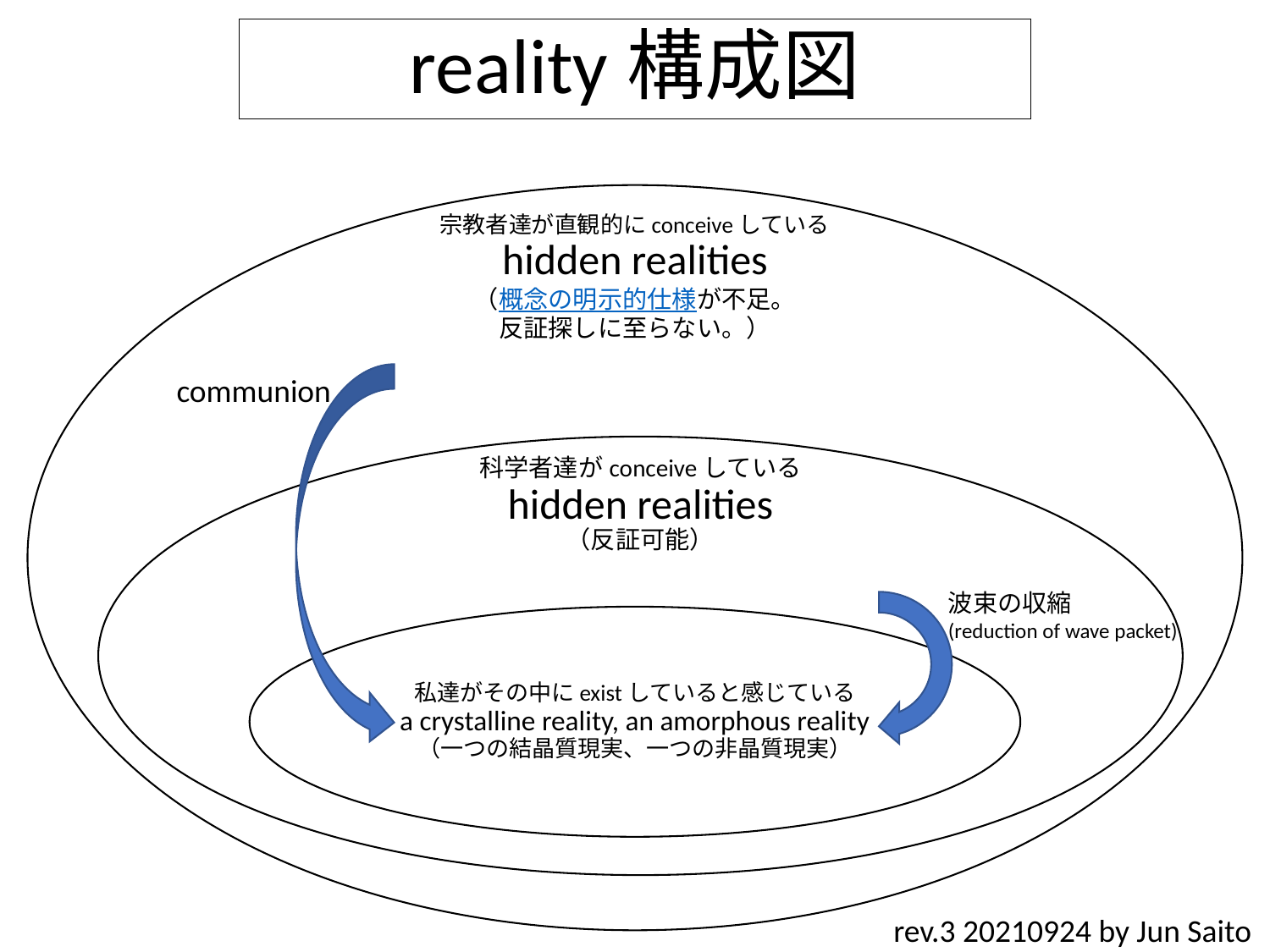

宗教者達が直観的にconceiveしている
hidden realities
（概念の明示的仕様が不足。
反証探しに至らない。）
科学者達がconceiveしている
hidden realities
（反証可能）
私達がその中にexistしていると感じている
a crystalline reality, an amorphous reality
（一つの結晶質現実、一つの非晶質現実）
# reality構成図
communion

波束の収縮
(reduction of wave packet)
rev.3 20210924 by Jun Saito